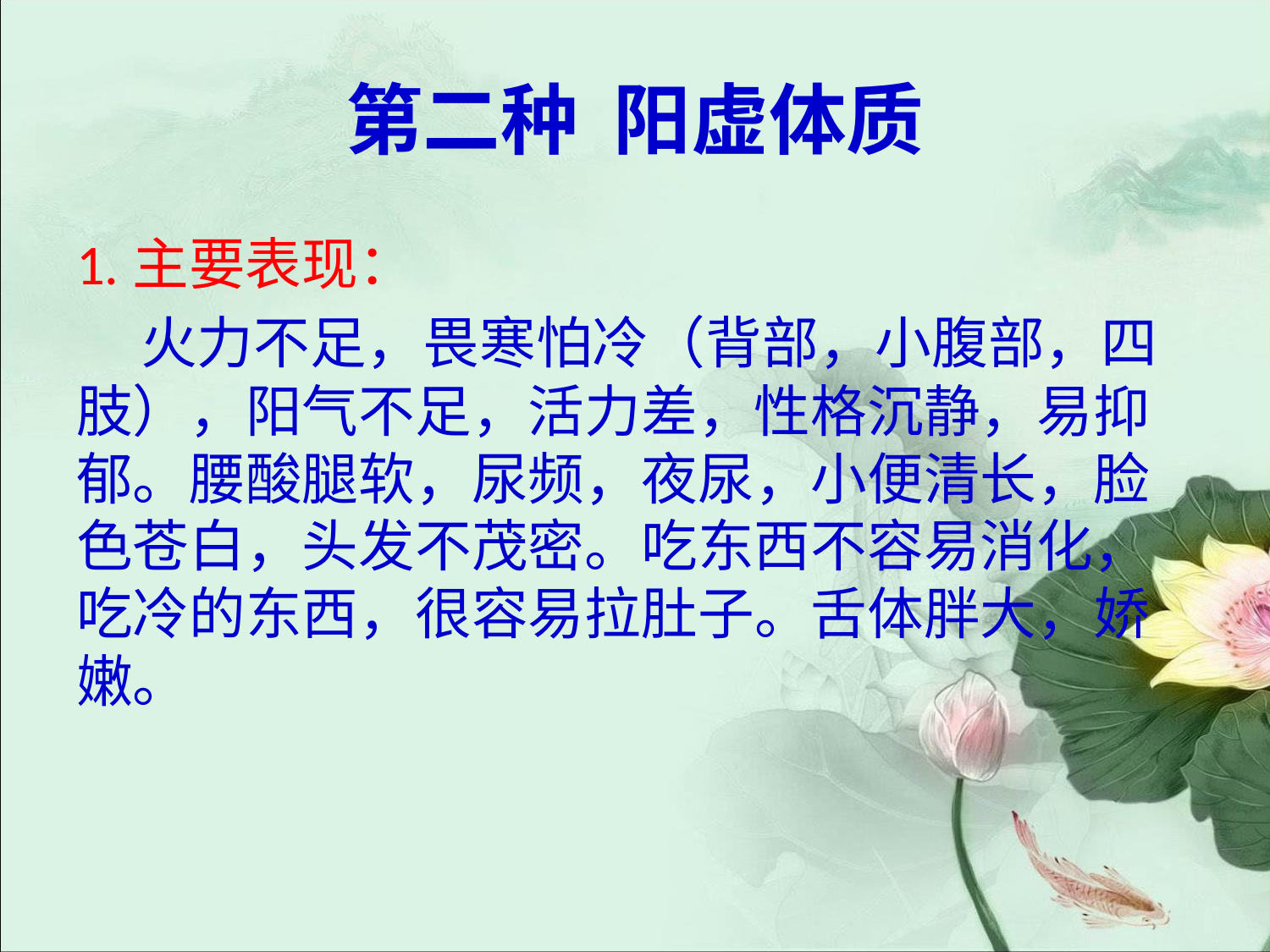

# 第二种  阳虚体质
1.主要表现：
    火力不足，畏寒怕冷（背部，小腹部，四肢），阳气不足，活力差，性格沉静，易抑郁。腰酸腿软，尿频，夜尿，小便清长，脸色苍白，头发不茂密。吃东西不容易消化，吃冷的东西，很容易拉肚子。舌体胖大，娇嫩。